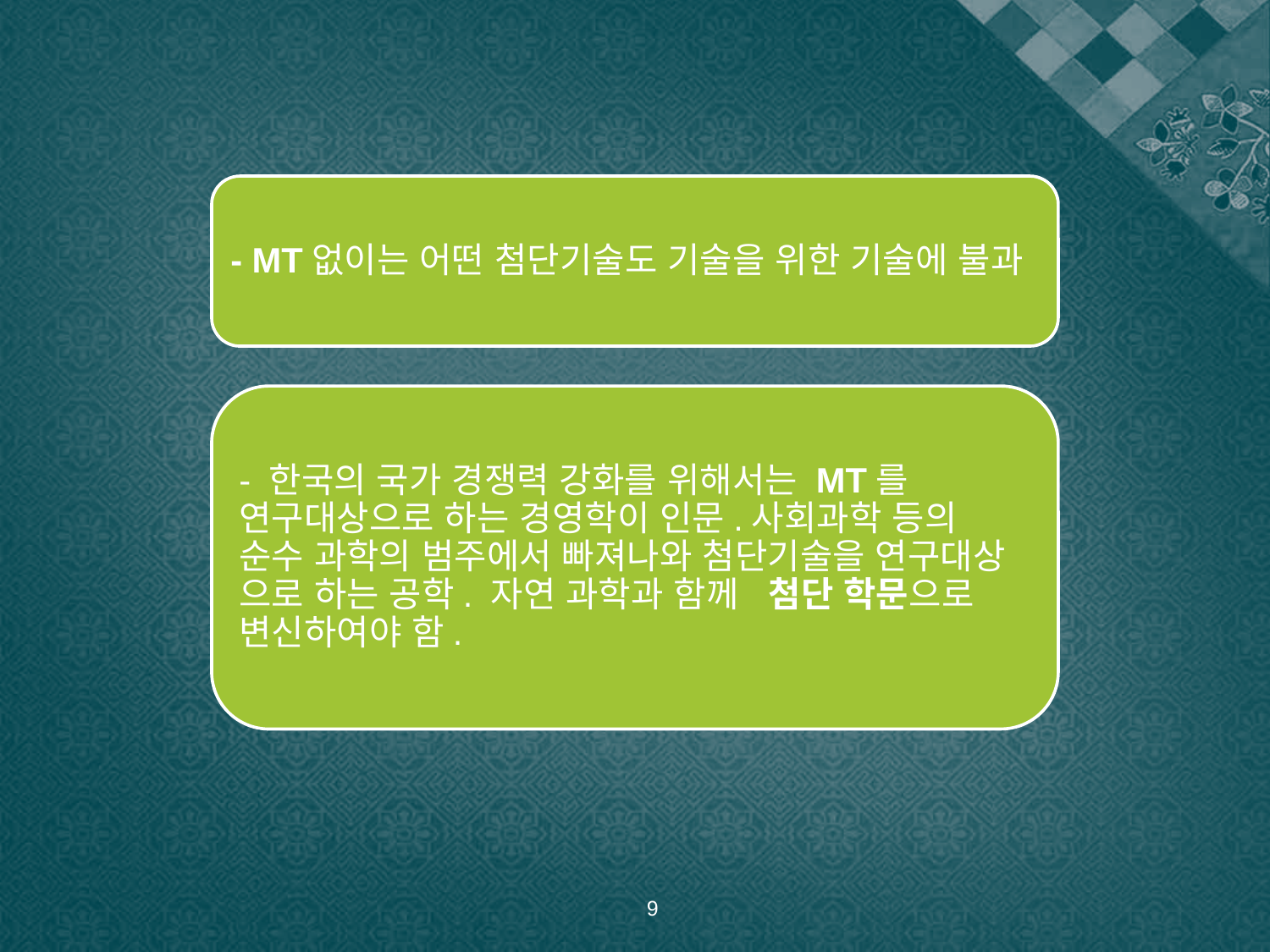

- MT없이는 어떤 첨단기술도 기술을 위한 기술에 불과
- 한국의 국가 경쟁력 강화를 위해서는 MT를 연구대상으로 하는 경영학이 인문.사회과학 등의 순수 과학의 범주에서 빠져나와 첨단기술을 연구대상 으로 하는 공학. 자연 과학과 함께   첨단 학문으로 변신하여야 함.
9